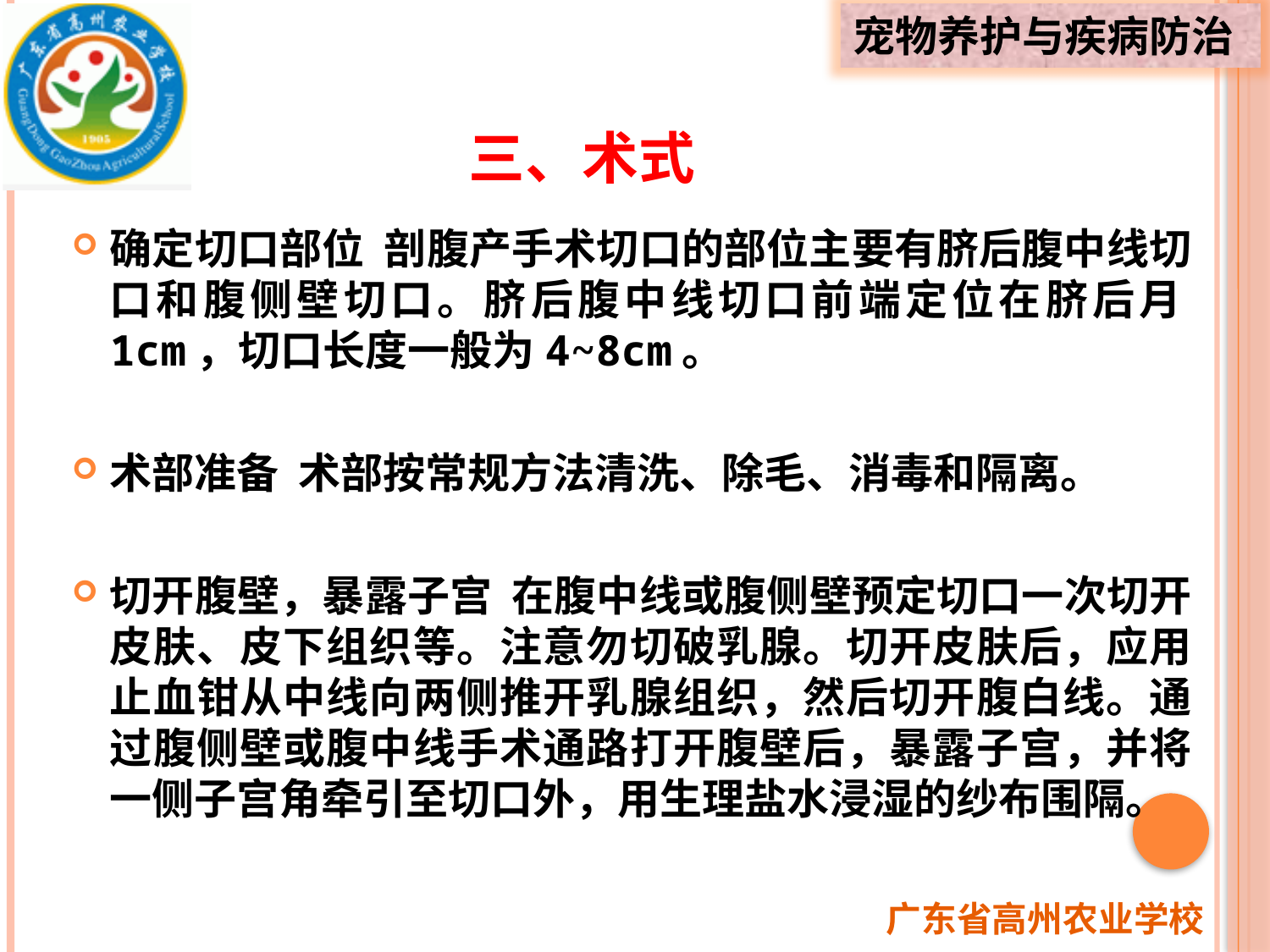

# 三、术式
确定切口部位  剖腹产手术切口的部位主要有脐后腹中线切口和腹侧壁切口。脐后腹中线切口前端定位在脐后月1cm，切口长度一般为4~8cm。

术部准备  术部按常规方法清洗、除毛、消毒和隔离。

切开腹壁，暴露子宫  在腹中线或腹侧壁预定切口一次切开皮肤、皮下组织等。注意勿切破乳腺。切开皮肤后，应用止血钳从中线向两侧推开乳腺组织，然后切开腹白线。通过腹侧壁或腹中线手术通路打开腹壁后，暴露子宫，并将一侧子宫角牵引至切口外，用生理盐水浸湿的纱布围隔。